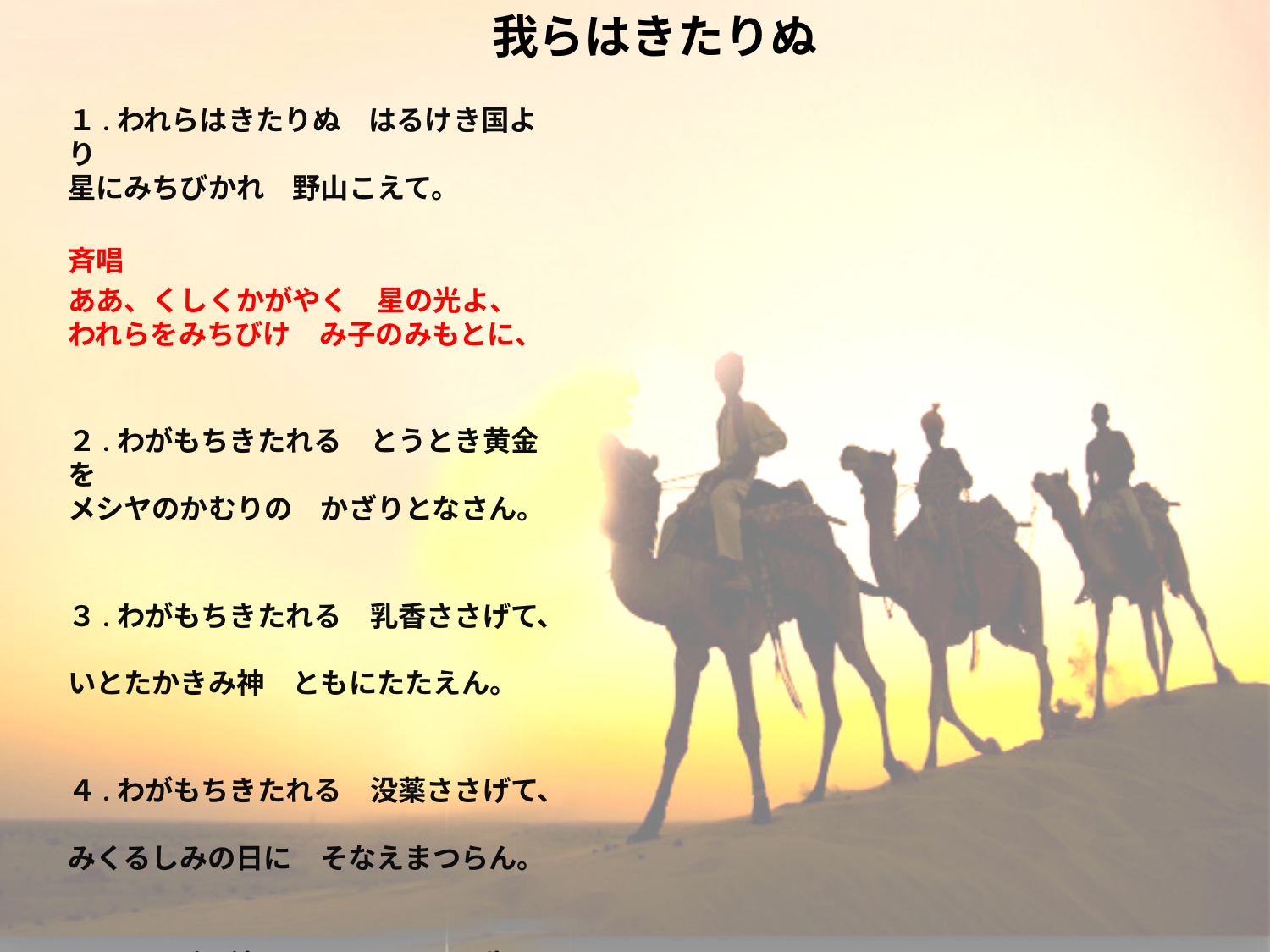

# 我らはきたりぬ
１.われらはきたりぬ　はるけき国より
星にみちびかれ　野山こえて。
斉唱
ああ、くしくかがやく　星の光よ、
われらをみちびけ　み子のみもとに、
２.わがもちきたれる　とうとき黄金を
メシヤのかむりの　かざりとなさん。
３.わがもちきたれる　乳香ささげて、
いとたかきみ神　ともにたたえん。
４.わがもちきたれる　没薬ささげて、
みくるしみの日に　そなえまつらん。
５.よろずを統べます　メシヤは生れぬ。
ハレルヤ　ハレルヤ　たたえまつらん。